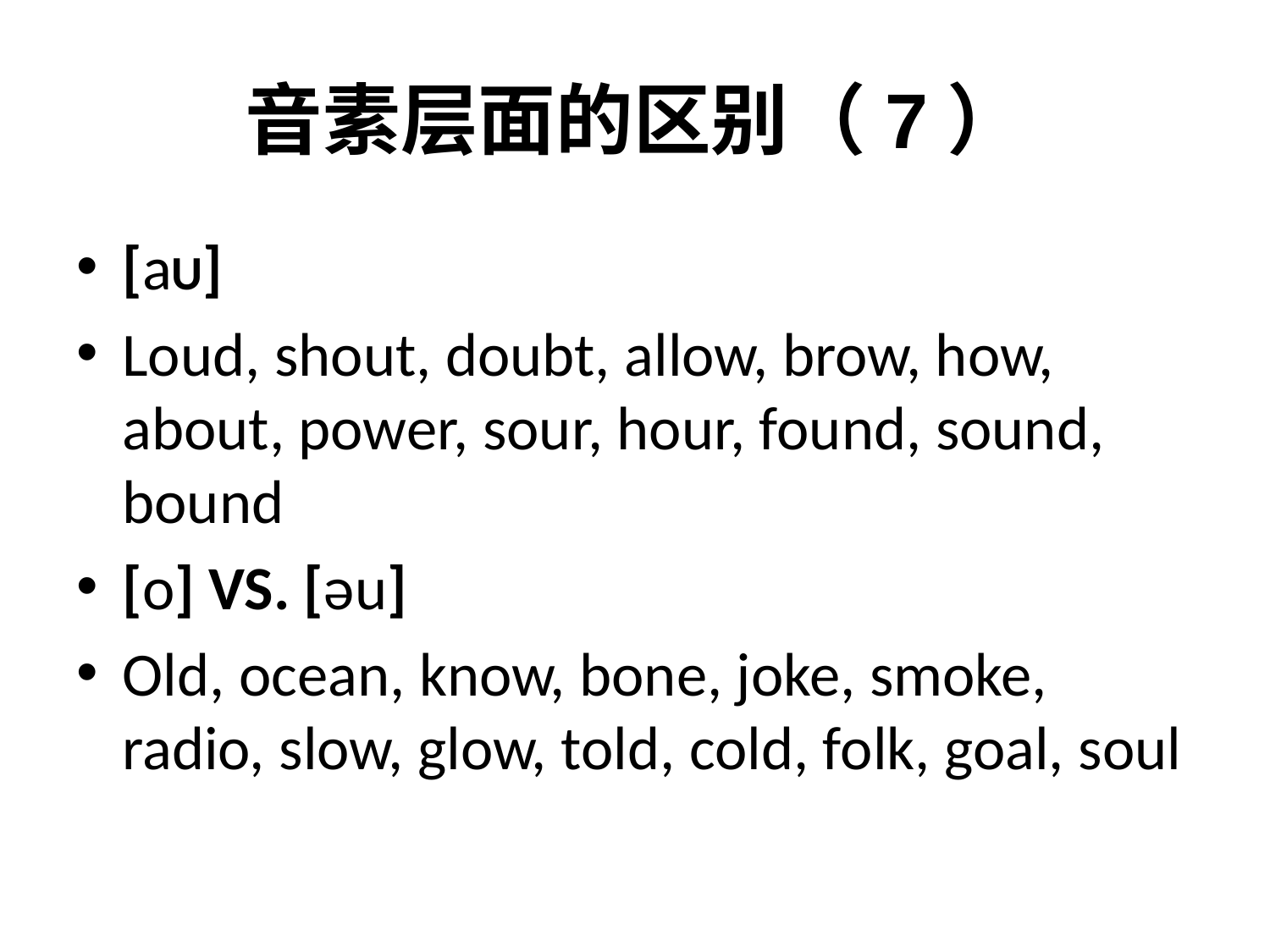

# 音素层面的区别（7）
[аU]
Loud, shout, doubt, allow, brow, how, about, power, sour, hour, found, sound, bound
[о] VS. [əu]
Old, ocean, know, bone, joke, smoke, radio, slow, glow, told, cold, folk, goal, soul